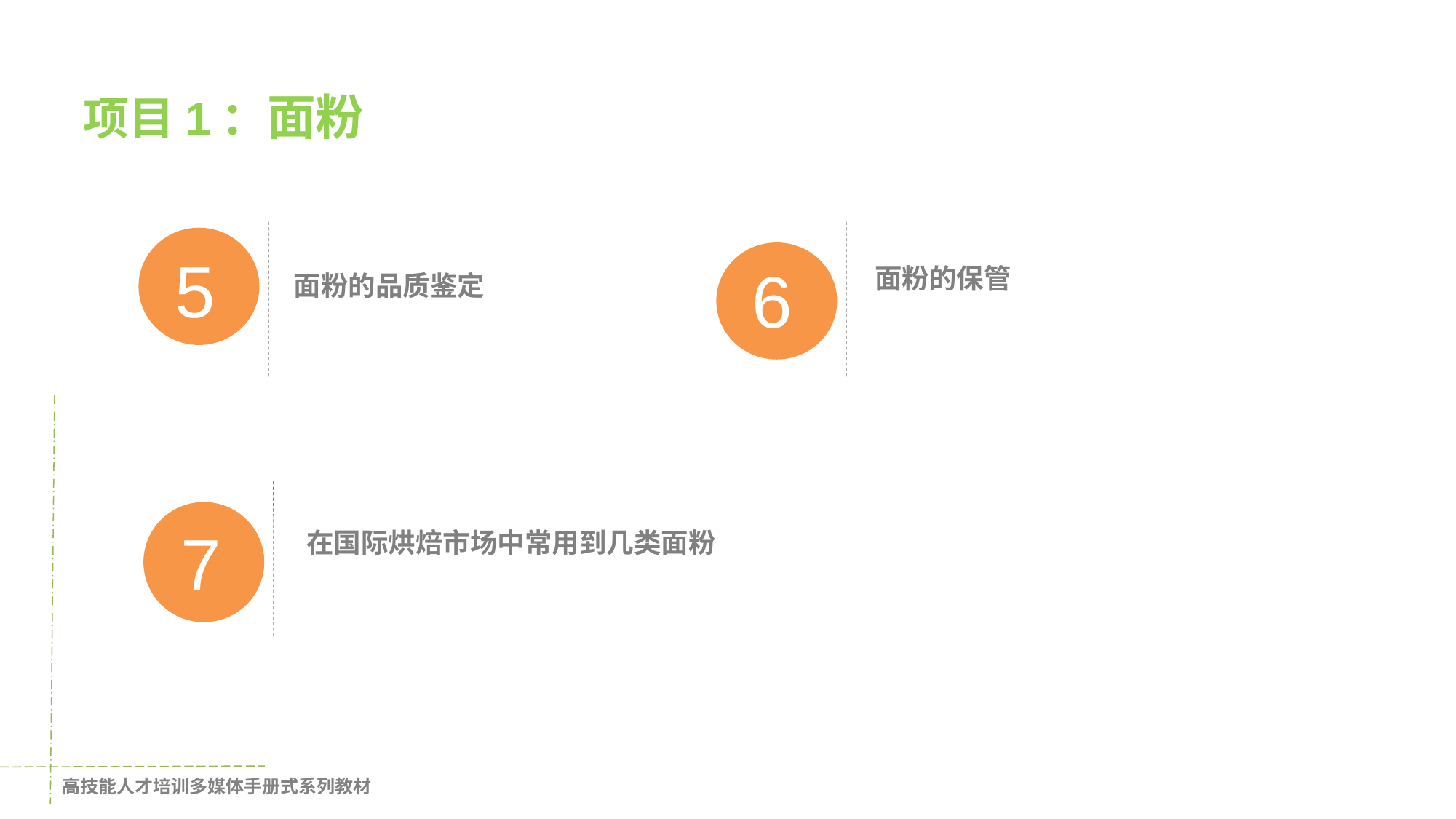

# 项目1：面粉

5
面粉的品质鉴定

6
面粉的保管

7
在国际烘焙市场中常用到几类面粉